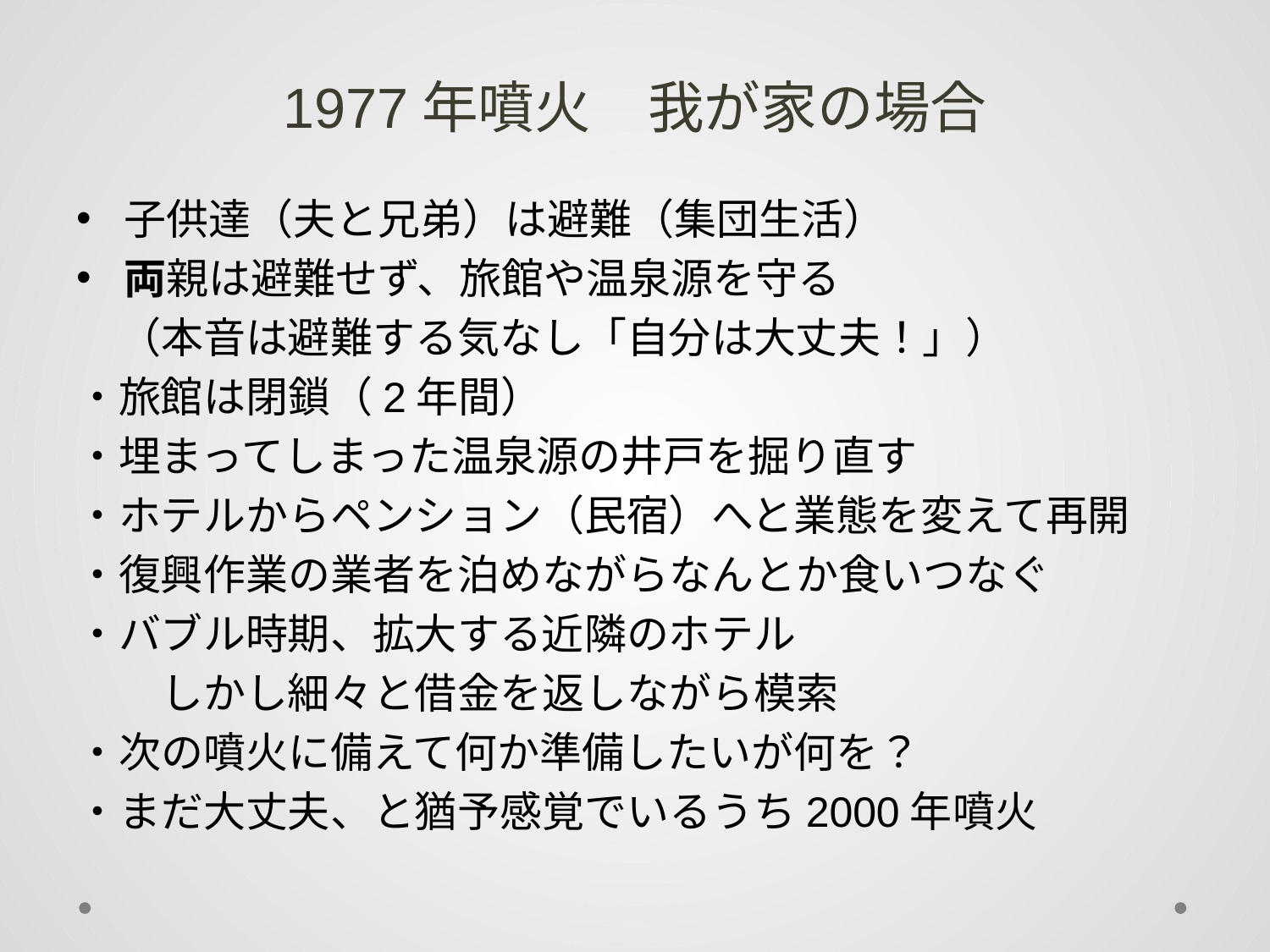

# 1977年噴火　我が家の場合
子供達（夫と兄弟）は避難（集団生活）
両親は避難せず、旅館や温泉源を守る
　（本音は避難する気なし「自分は大丈夫！」）
・旅館は閉鎖（2年間）
・埋まってしまった温泉源の井戸を掘り直す
・ホテルからペンション（民宿）へと業態を変えて再開
・復興作業の業者を泊めながらなんとか食いつなぐ
・バブル時期、拡大する近隣のホテル
　　しかし細々と借金を返しながら模索
・次の噴火に備えて何か準備したいが何を？
・まだ大丈夫、と猶予感覚でいるうち2000年噴火